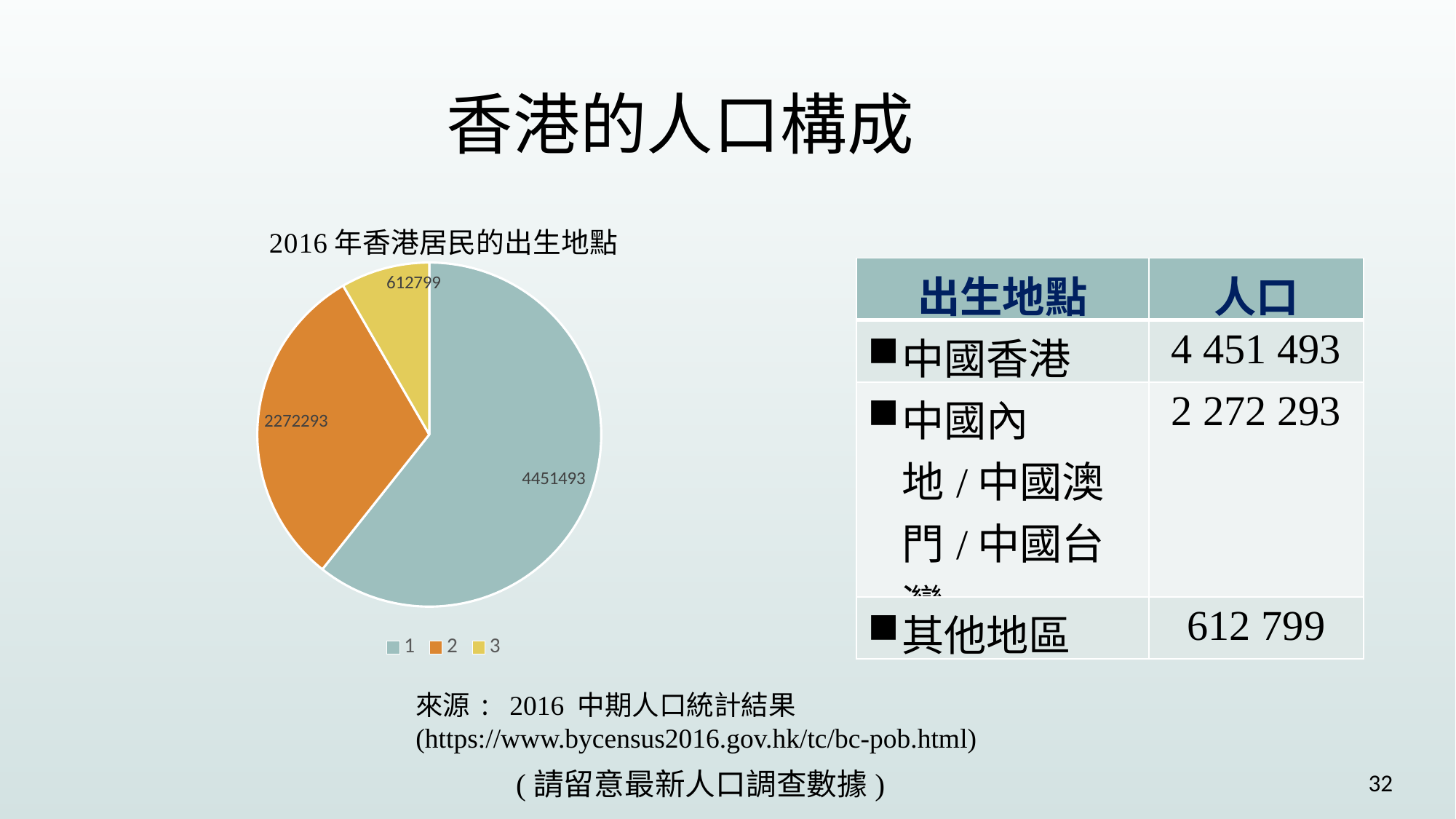

香港的人口構成

### Chart: 2016年香港居民的出生地點

| Category |  |
|---|---|
| 出生地點 | 人口 |
| --- | --- |
| 中國香港 | 4 451 493 |
| 中國內地/中國澳門/中國台灣 | 2 272 293 |
| 其他地區 | 612 799 |
來源: 2016 中期人口統計結果
(https://www.bycensus2016.gov.hk/tc/bc-pob.html)
 (請留意最新人口調查數據)
32